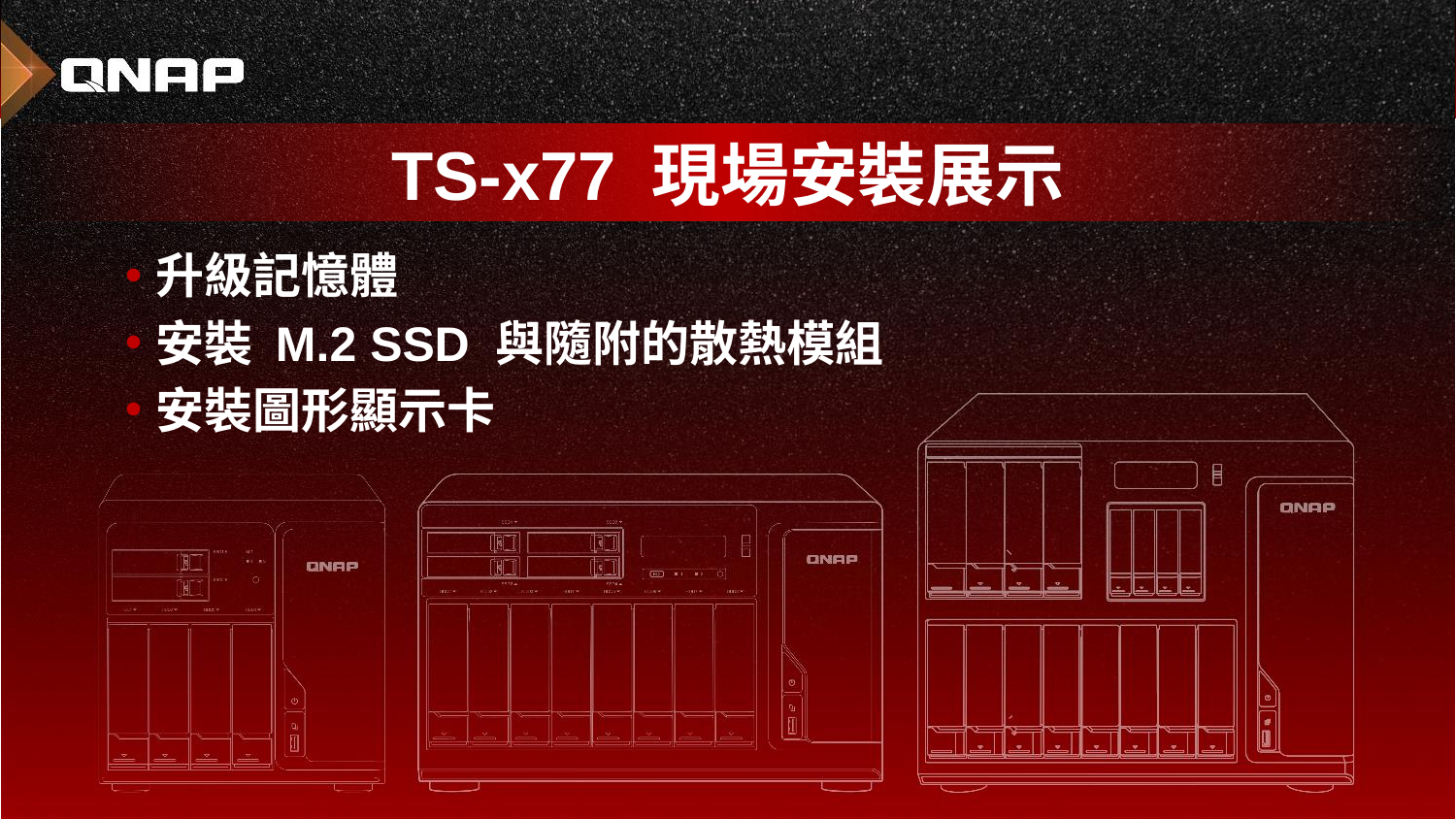

TS-x77 現場安裝展示
升級記憶體
安裝 M.2 SSD 與隨附的散熱模組
安裝圖形顯示卡